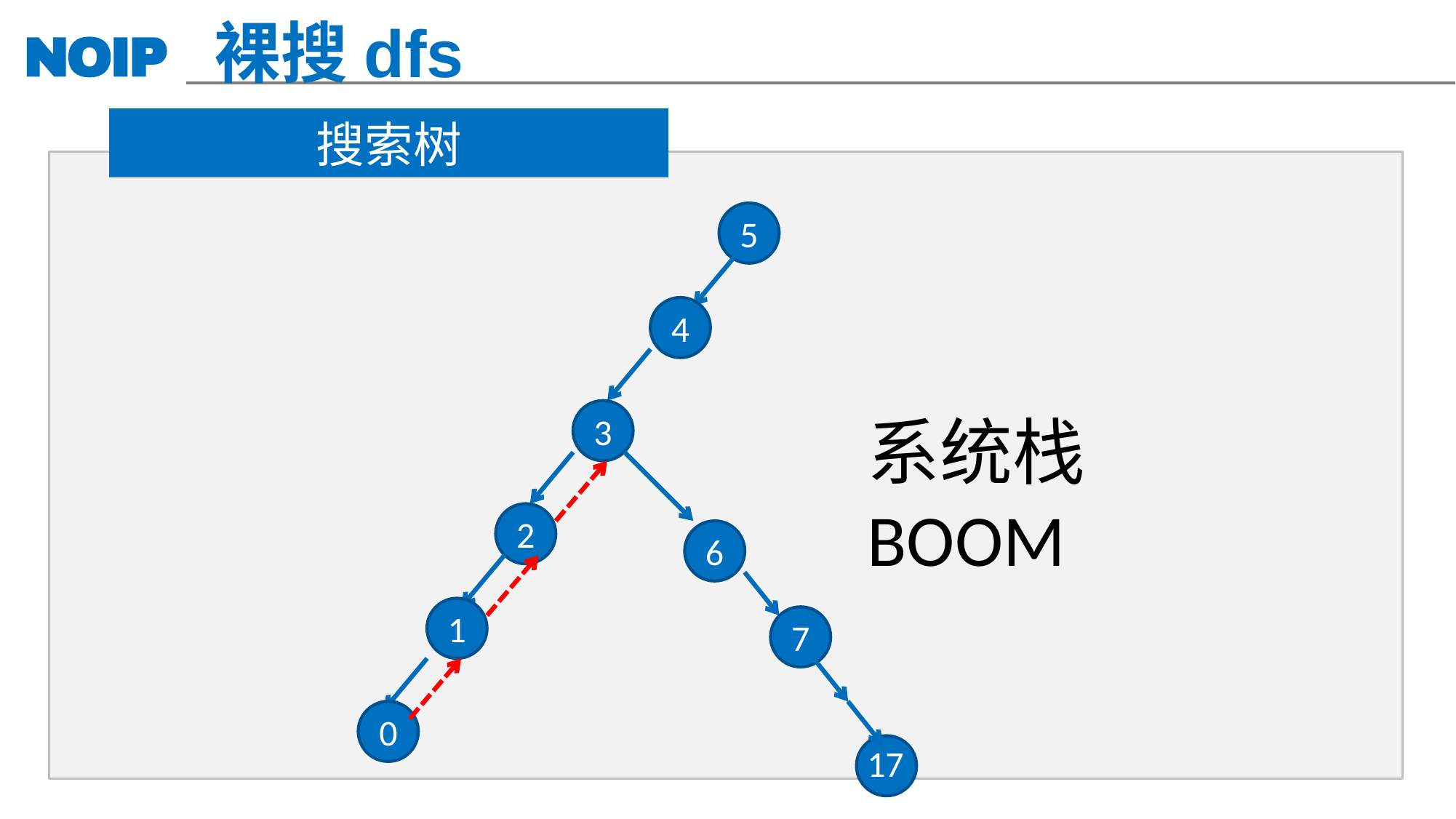

裸搜dfs
搜索树

5
4
3
系统栈BOOM
2
6
1
7
0

17